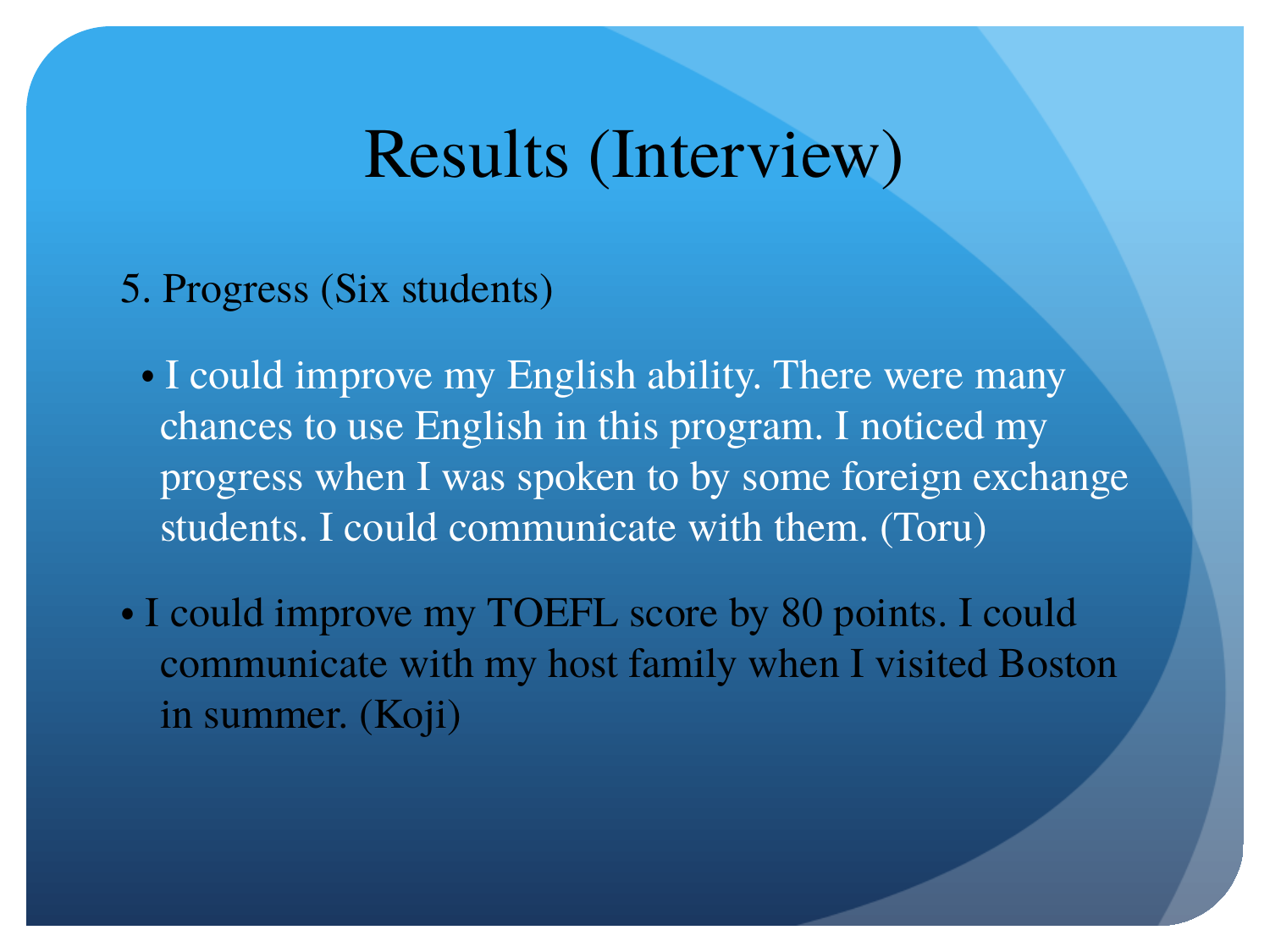

# Results (Interview)
5. Progress (Six students)
 ・I could improve my English ability. There were many chances to use English in this program. I noticed my progress when I was spoken to by some foreign exchange students. I could communicate with them. (Toru)
・I could improve my TOEFL score by 80 points. I could communicate with my host family when I visited Boston in summer. (Koji)